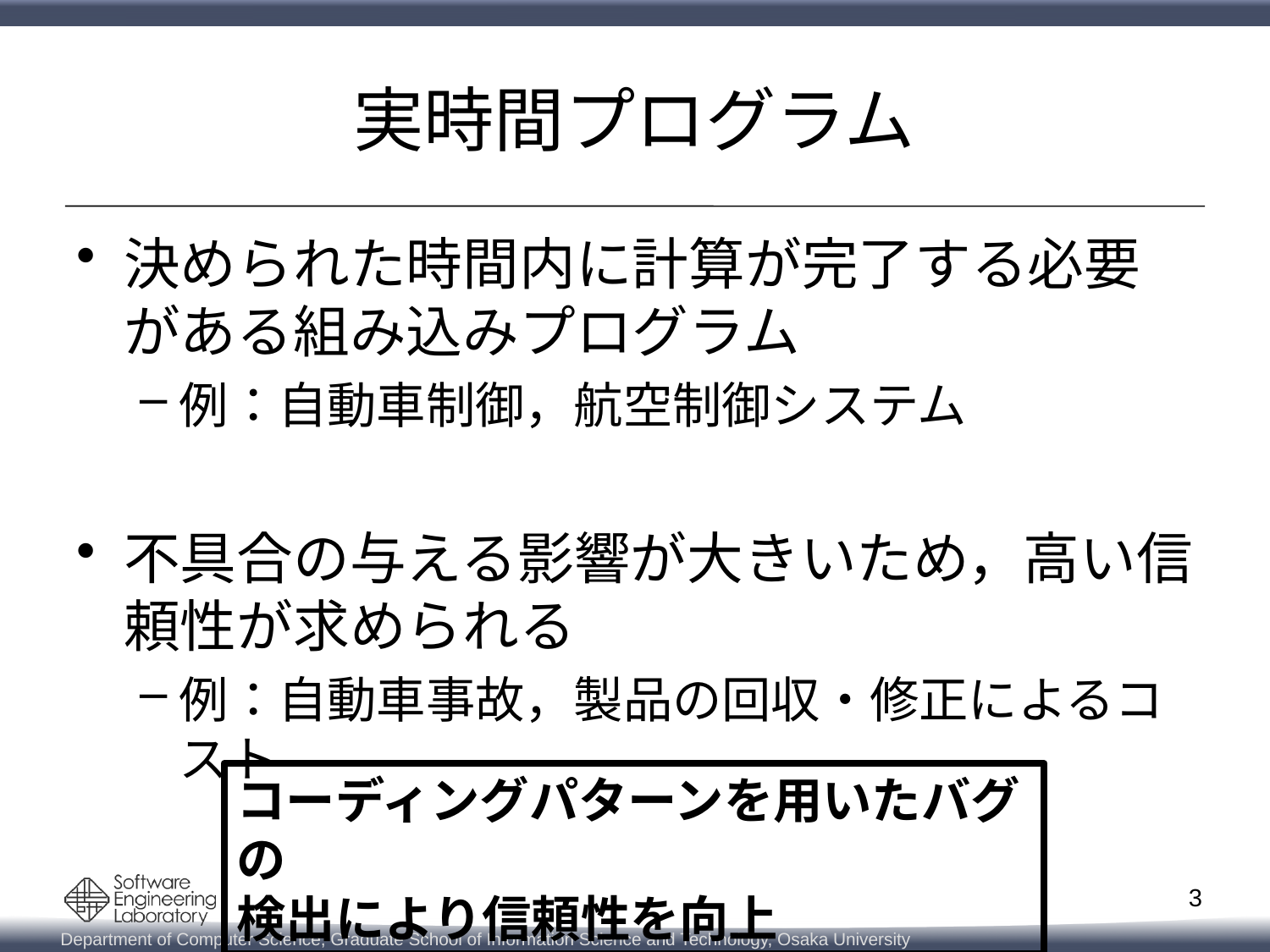

# 実時間プログラム
決められた時間内に計算が完了する必要がある組み込みプログラム
例：自動車制御，航空制御システム

不具合の与える影響が大きいため，高い信頼性が求められる
例：自動車事故，製品の回収・修正によるコスト

コーディングパターンを用いたバグの
検出により信頼性を向上
3